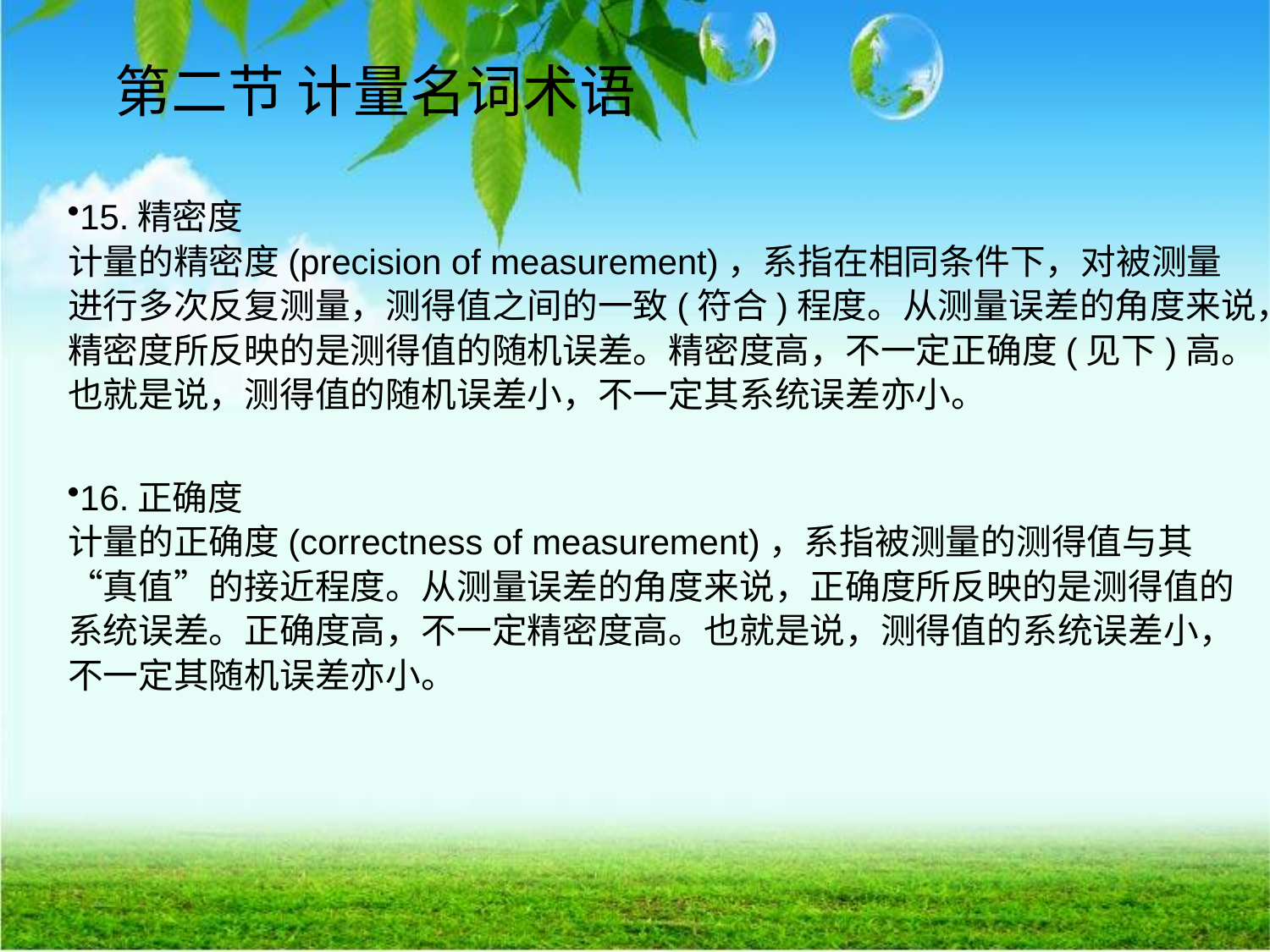

# 第二节 计量名词术语
15.精密度
计量的精密度(precision of measurement)，系指在相同条件下，对被测量进行多次反复测量，测得值之间的一致(符合)程度。从测量误差的角度来说，精密度所反映的是测得值的随机误差。精密度高，不一定正确度(见下)高。也就是说，测得值的随机误差小，不一定其系统误差亦小。

16.正确度
计量的正确度(correctness of measurement)，系指被测量的测得值与其“真值”的接近程度。从测量误差的角度来说，正确度所反映的是测得值的系统误差。正确度高，不一定精密度高。也就是说，测得值的系统误差小，不一定其随机误差亦小。